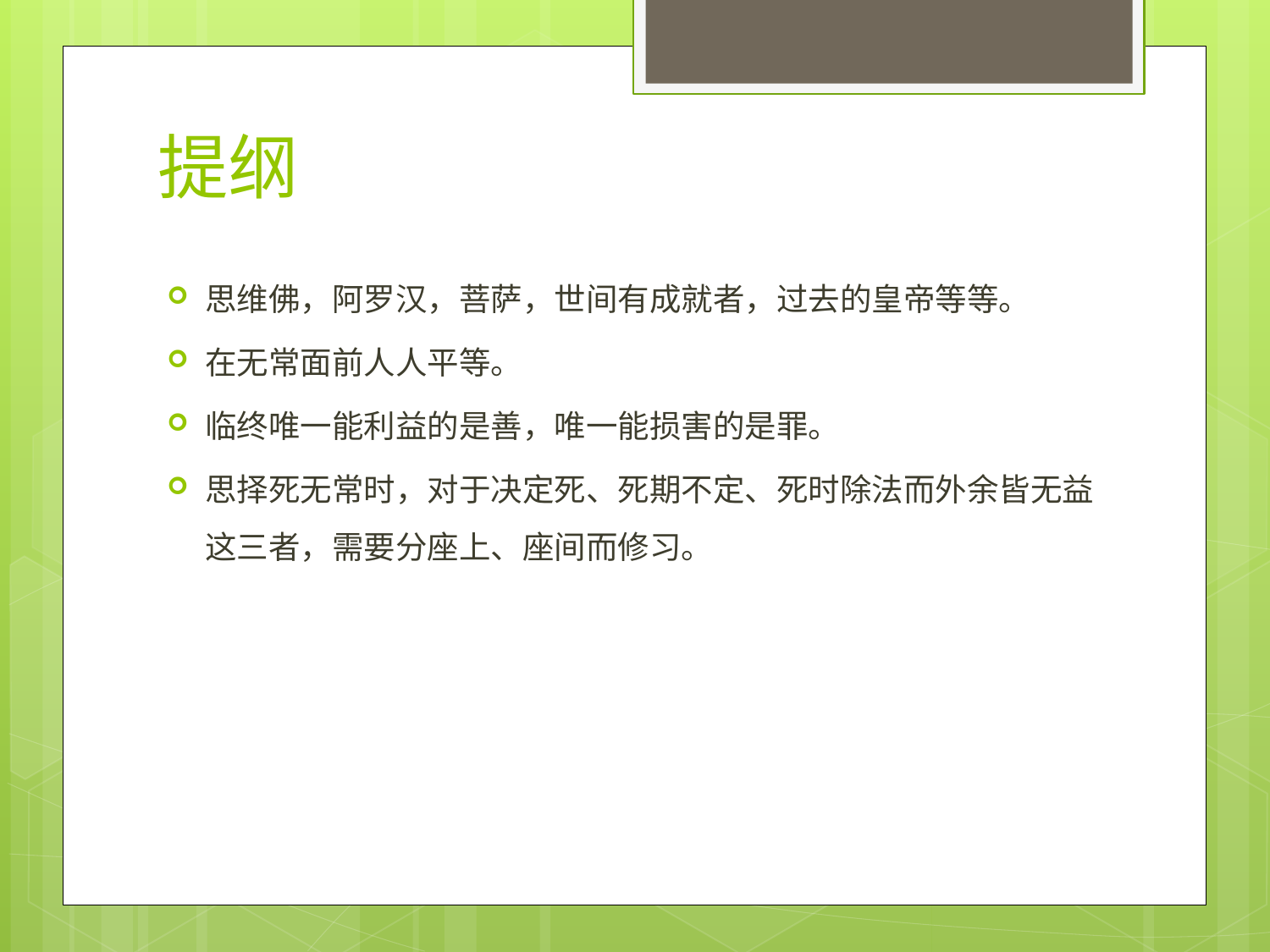

# 提纲

思维佛，阿罗汉，菩萨，世间有成就者，过去的皇帝等等。
在无常面前人人平等。
临终唯一能利益的是善，唯一能损害的是罪。
思择死无常时，对于决定死、死期不定、死时除法而外余皆无益这三者，需要分座上、座间而修习。